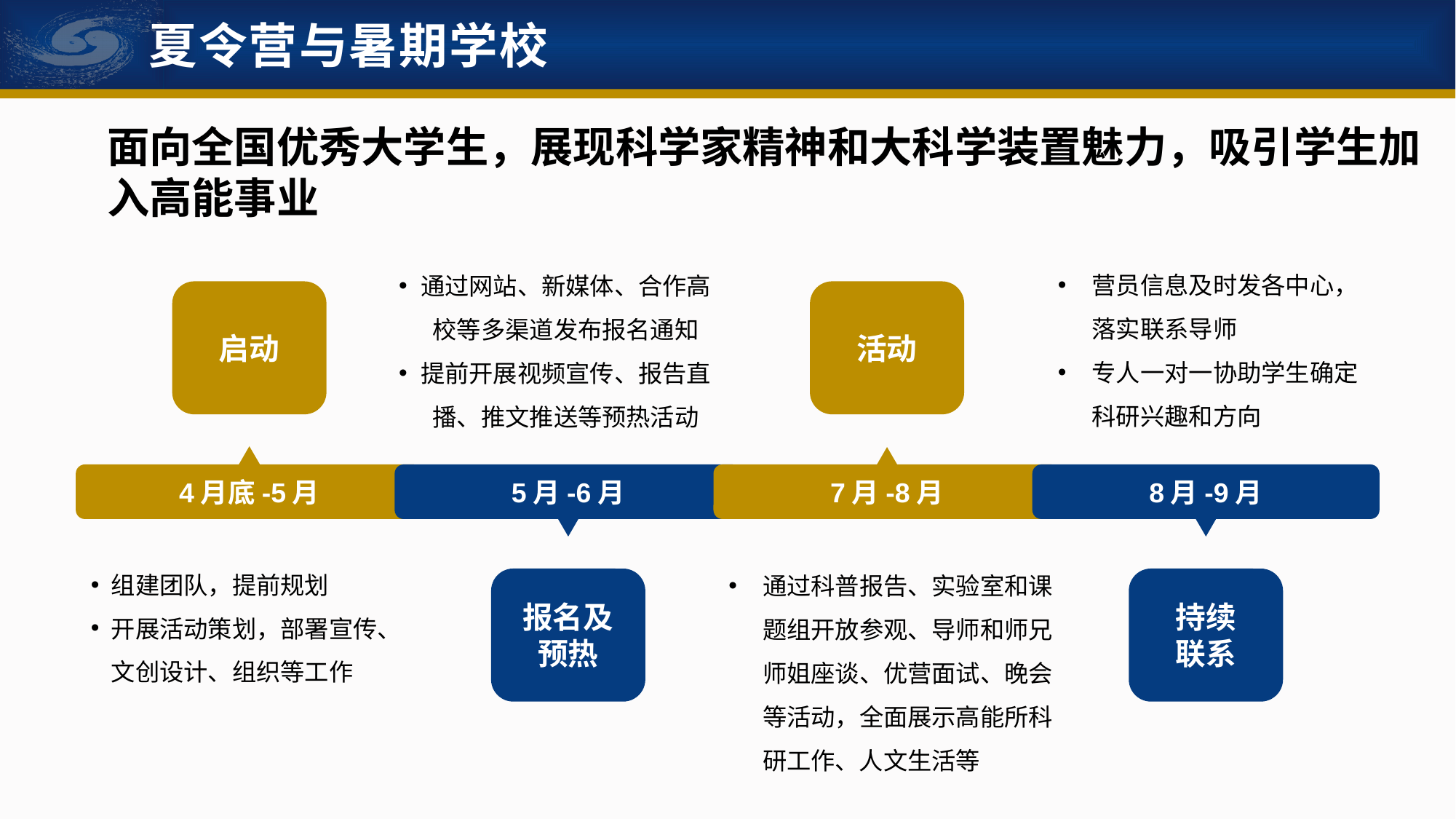

夏令营与暑期学校
面向全国优秀大学生，展现科学家精神和大科学装置魅力，吸引学生加入高能事业
营员信息及时发各中心，落实联系导师
专人一对一协助学生确定科研兴趣和方向
8月-9月

持续
联系
通过网站、新媒体、合作高校等多渠道发布报名通知
提前开展视频宣传、报告直播、推文推送等预热活动
5月-6月

报名及预热
启动

4月底-5月
组建团队，提前规划
开展活动策划，部署宣传、文创设计、组织等工作
活动

7月-8月
通过科普报告、实验室和课题组开放参观、导师和师兄师姐座谈、优营面试、晚会等活动，全面展示高能所科研工作、人文生活等